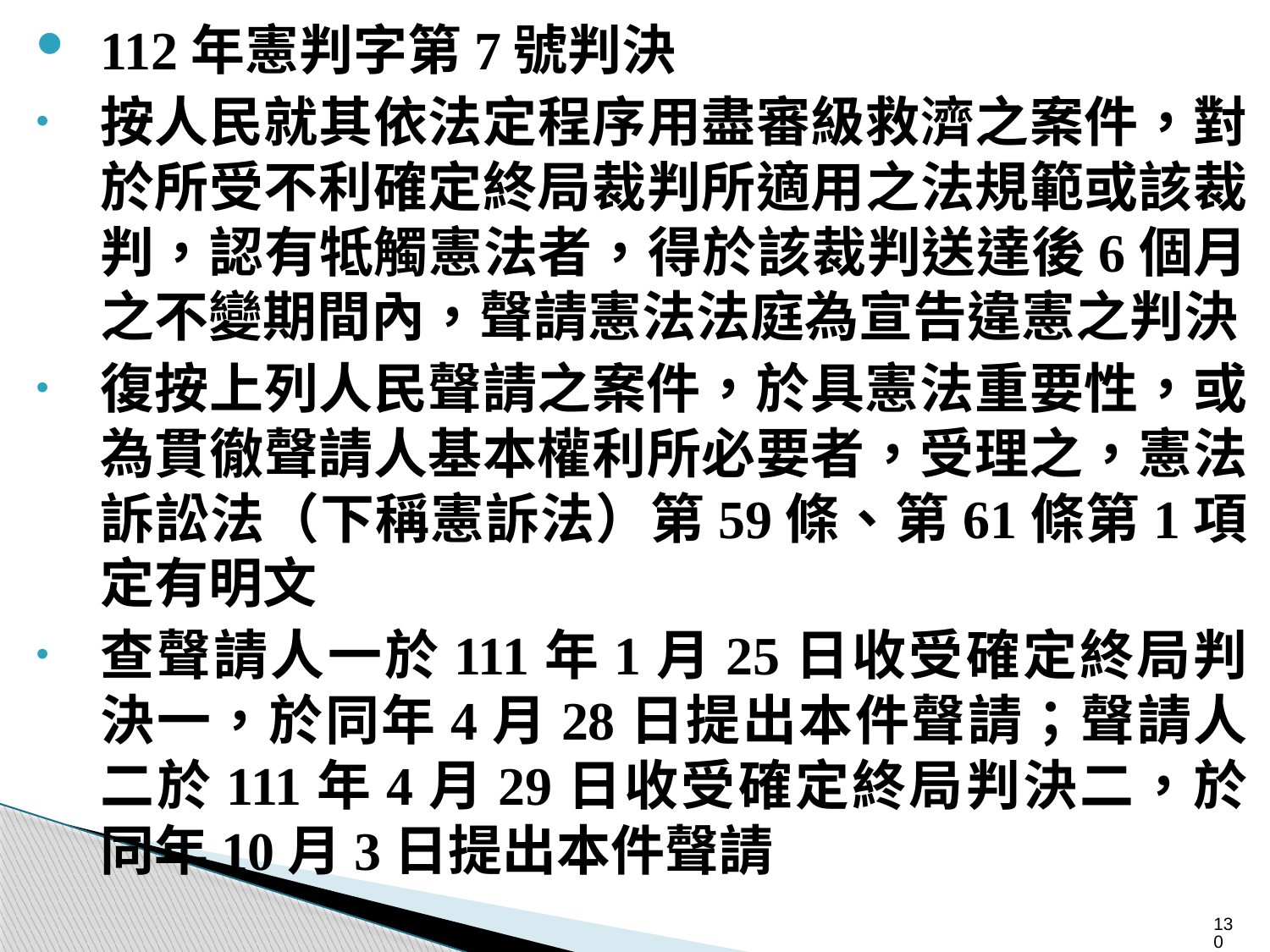

112年憲判字第7號判決
按人民就其依法定程序用盡審級救濟之案件，對於所受不利確定終局裁判所適用之法規範或該裁判，認有牴觸憲法者，得於該裁判送達後6個月之不變期間內，聲請憲法法庭為宣告違憲之判決
復按上列人民聲請之案件，於具憲法重要性，或為貫徹聲請人基本權利所必要者，受理之，憲法訴訟法（下稱憲訴法）第59條、第61條第1項定有明文
查聲請人一於111年1月25日收受確定終局判決一，於同年4月28日提出本件聲請；聲請人二於111年4月29日收受確定終局判決二，於同年10月3日提出本件聲請
130